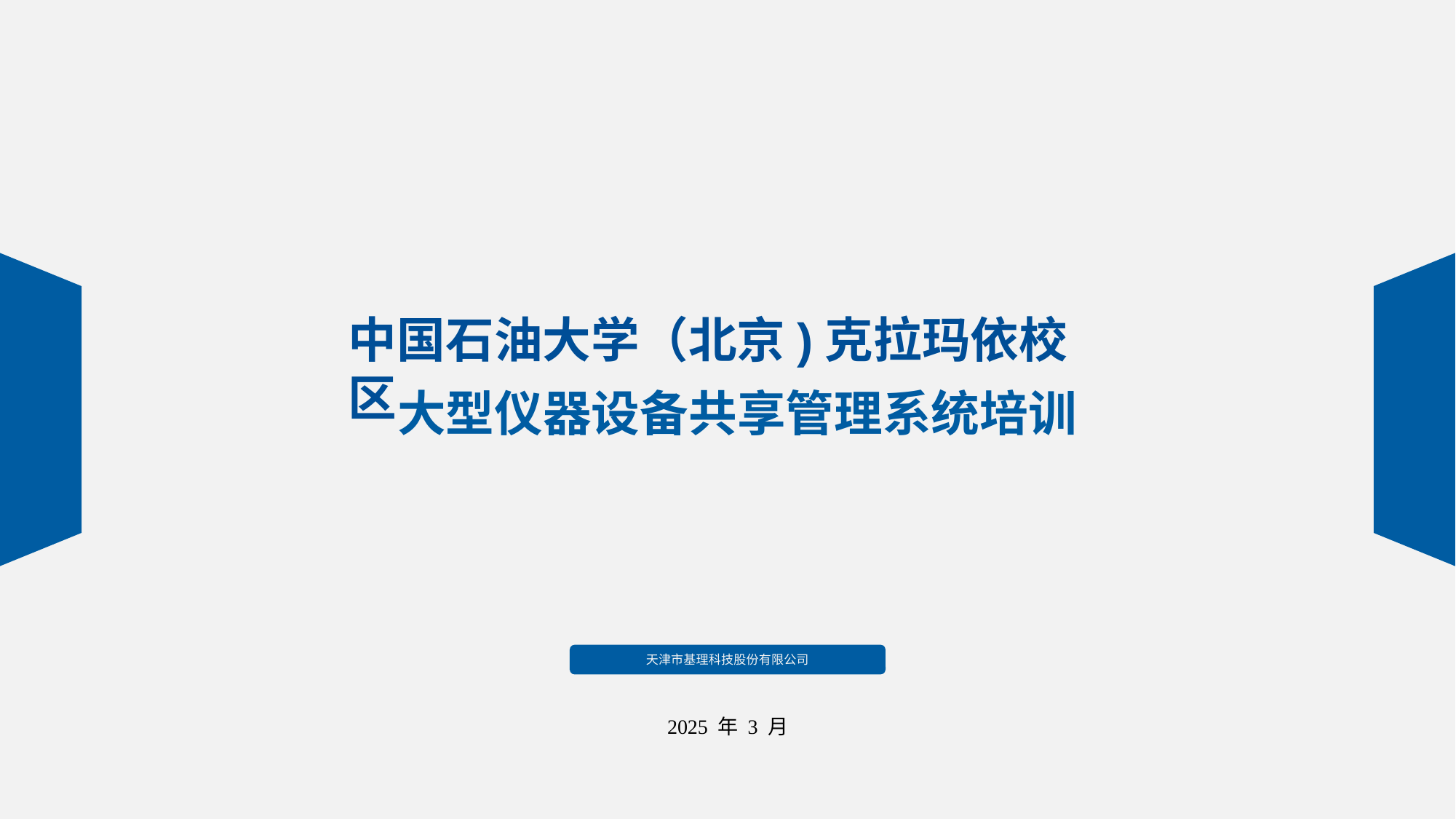

中国石油大学（北京)克拉玛依校区

大型仪器设备共享管理系统培训
天津市基理科技股份有限公司
 2025 年 3 月